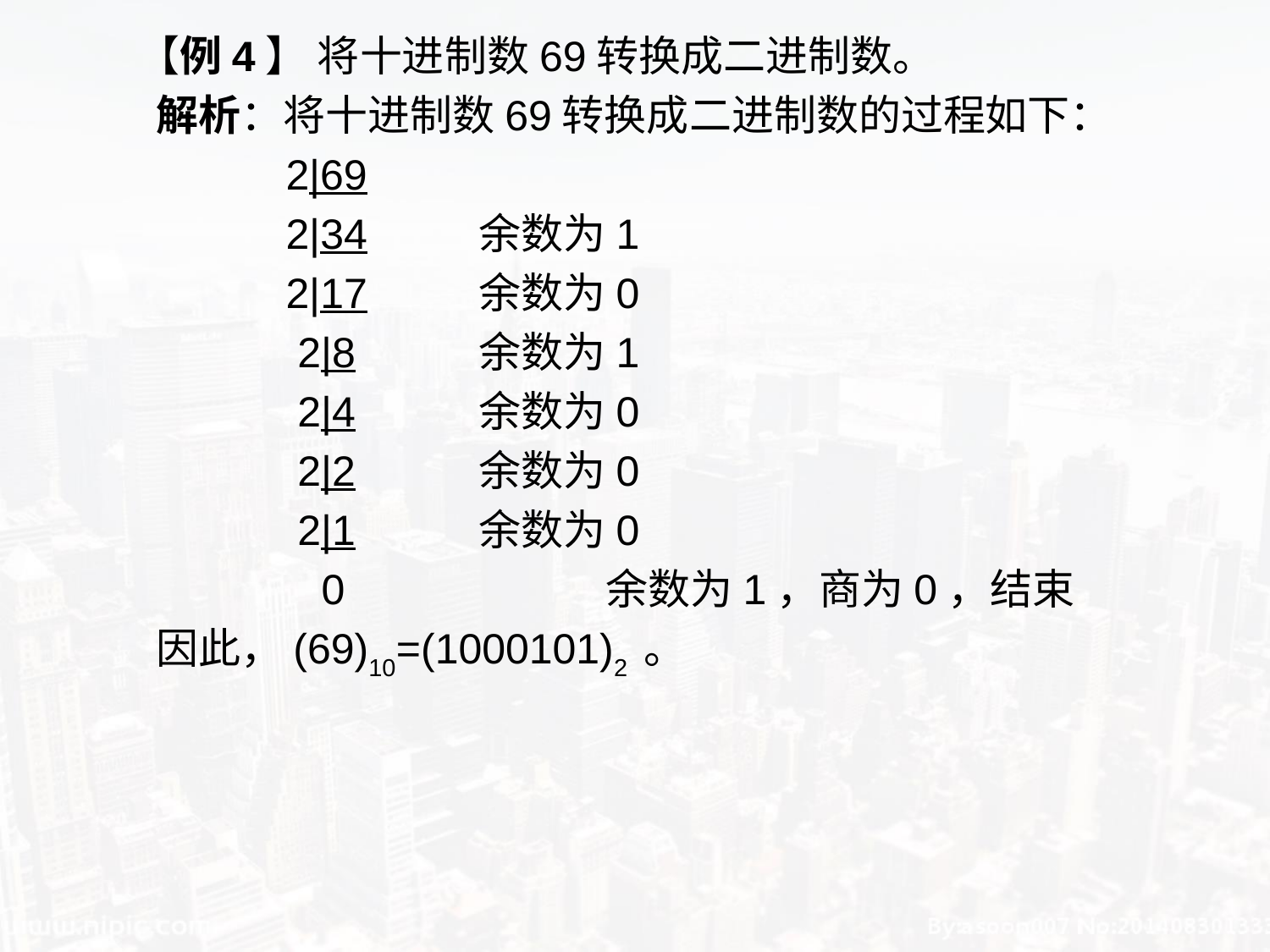

【例4】 将十进制数69转换成二进制数。
    解析：将十进制数69转换成二进制数的过程如下：
               2|69
               2|34 	     余数为1
               2|17	     余数为0
                2|8 	     余数为1
                2|4	     余数为0
                2|2	     余数为0
                2|1 	     余数为0
                  0		     余数为1，商为0，结束
    因此，(69)10=(1000101)2 。

35